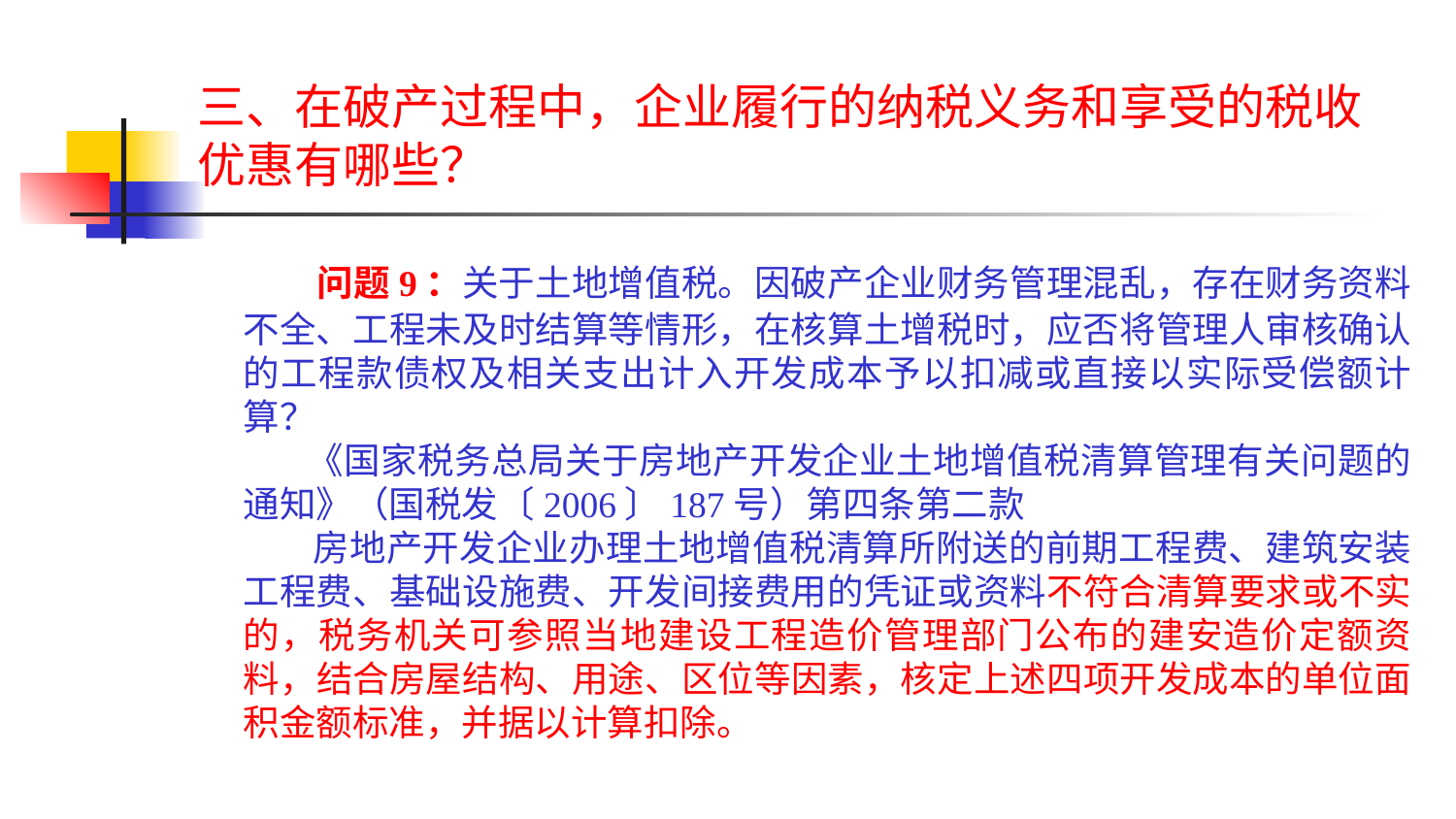

# 三、在破产过程中，企业履行的纳税义务和享受的税收优惠有哪些？
          问题9：关于土地增值税。因破产企业财务管理混乱，存在财务资料不全、工程未及时结算等情形，在核算土增税时，应否将管理人审核确认的工程款债权及相关支出计入开发成本予以扣减或直接以实际受偿额计算？
           《国家税务总局关于房地产开发企业土地增值税清算管理有关问题的通知》（国税发〔2006〕187号）第四条第二款
            房地产开发企业办理土地增值税清算所附送的前期工程费、建筑安装工程费、基础设施费、开发间接费用的凭证或资料不符合清算要求或不实的，税务机关可参照当地建设工程造价管理部门公布的建安造价定额资料，结合房屋结构、用途、区位等因素，核定上述四项开发成本的单位面积金额标准，并据以计算扣除。